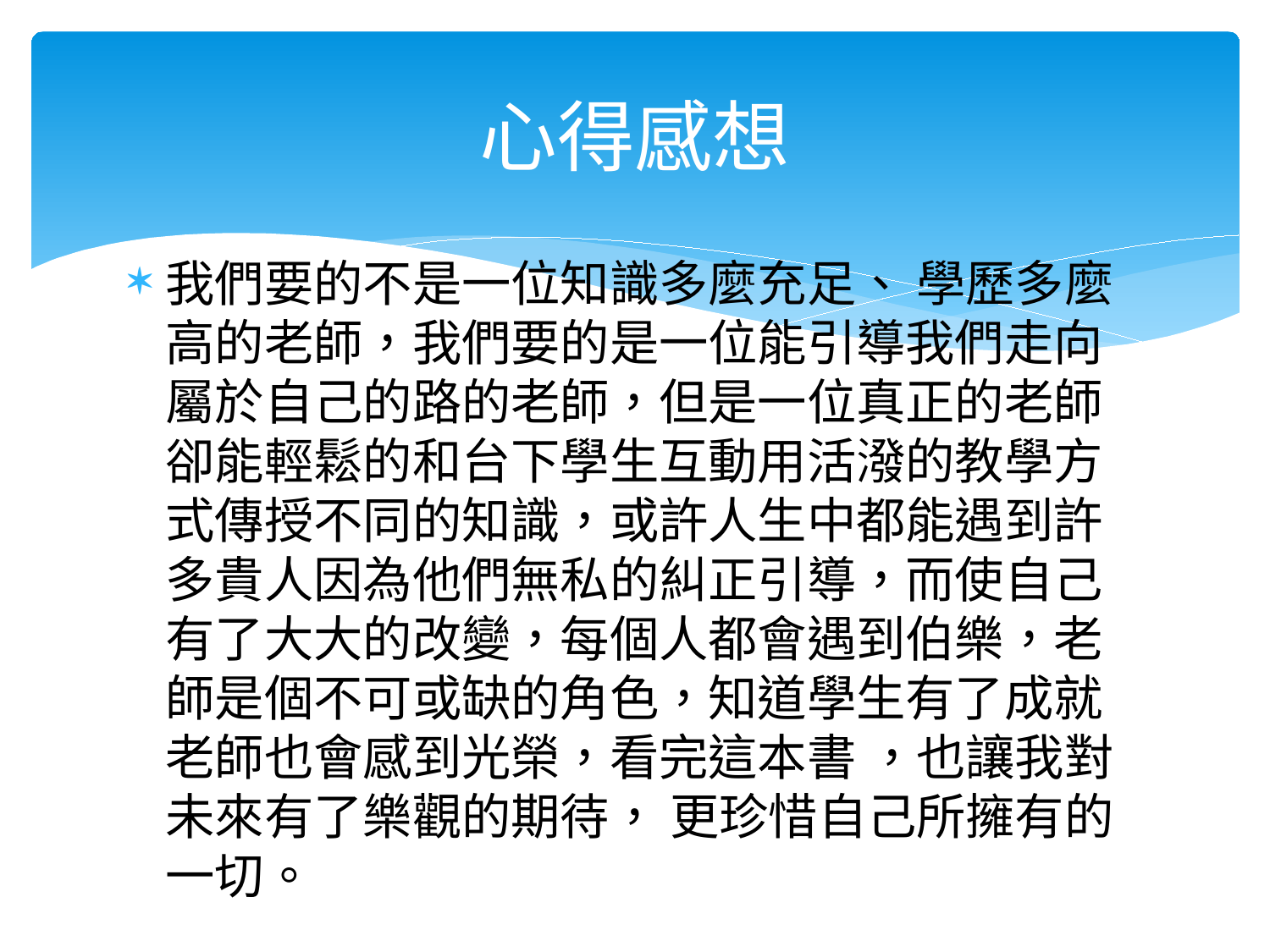

# 心得感想
我們要的不是一位知識多麼充足、 學歷多麼高的老師，我們要的是一位能引導我們走向屬於自己的路的老師，但是一位真正的老師卻能輕鬆的和台下學生互動用活潑的教學方式傳授不同的知識，或許人生中都能遇到許多貴人因為他們無私的糾正引導，而使自己有了大大的改變，每個人都會遇到伯樂，老師是個不可或缺的角色，知道學生有了成就老師也會感到光榮，看完這本書 ，也讓我對未來有了樂觀的期待， 更珍惜自己所擁有的一切。